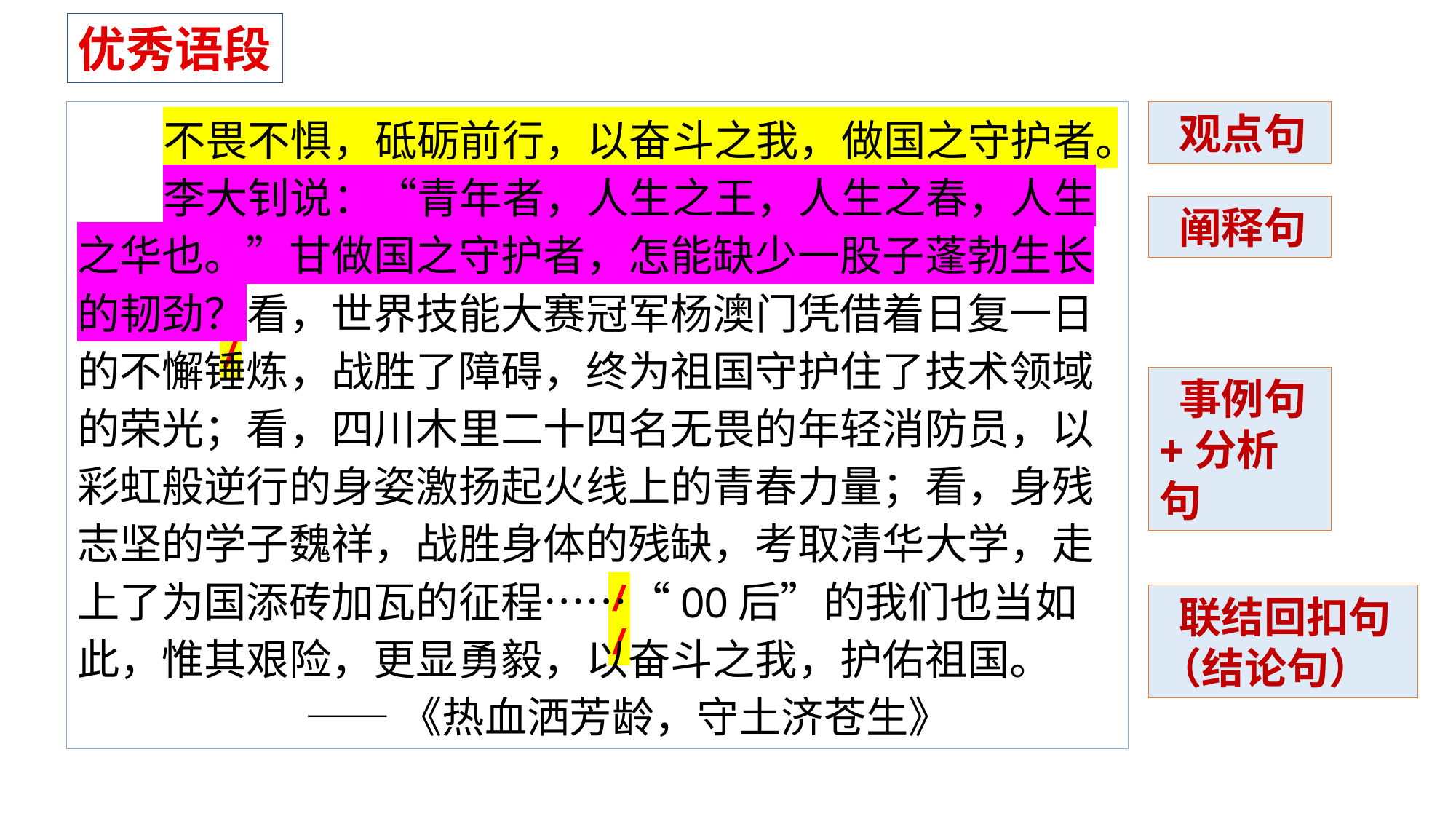

优秀语段
不畏不惧，砥砺前行，以奋斗之我，做国之守护者。
李大钊说：“青年者，人生之王，人生之春，人生之华也。”甘做国之守护者，怎能缺少一股子蓬勃生长的韧劲？看，世界技能大赛冠军杨澳门凭借着日复一日的不懈锤炼，战胜了障碍，终为祖国守护住了技术领域的荣光；看，四川木里二十四名无畏的年轻消防员，以彩虹般逆行的身姿激扬起火线上的青春力量；看，身残志坚的学子魏祥，战胜身体的残缺，考取清华大学，走上了为国添砖加瓦的征程……“00后”的我们也当如此，惟其艰险，更显勇毅，以奋斗之我，护佑祖国。
               ——《热血洒芳龄，守土济苍生》
 观点句
 阐释句
//
 事例句+分析句
//
 联结回扣句（结论句）